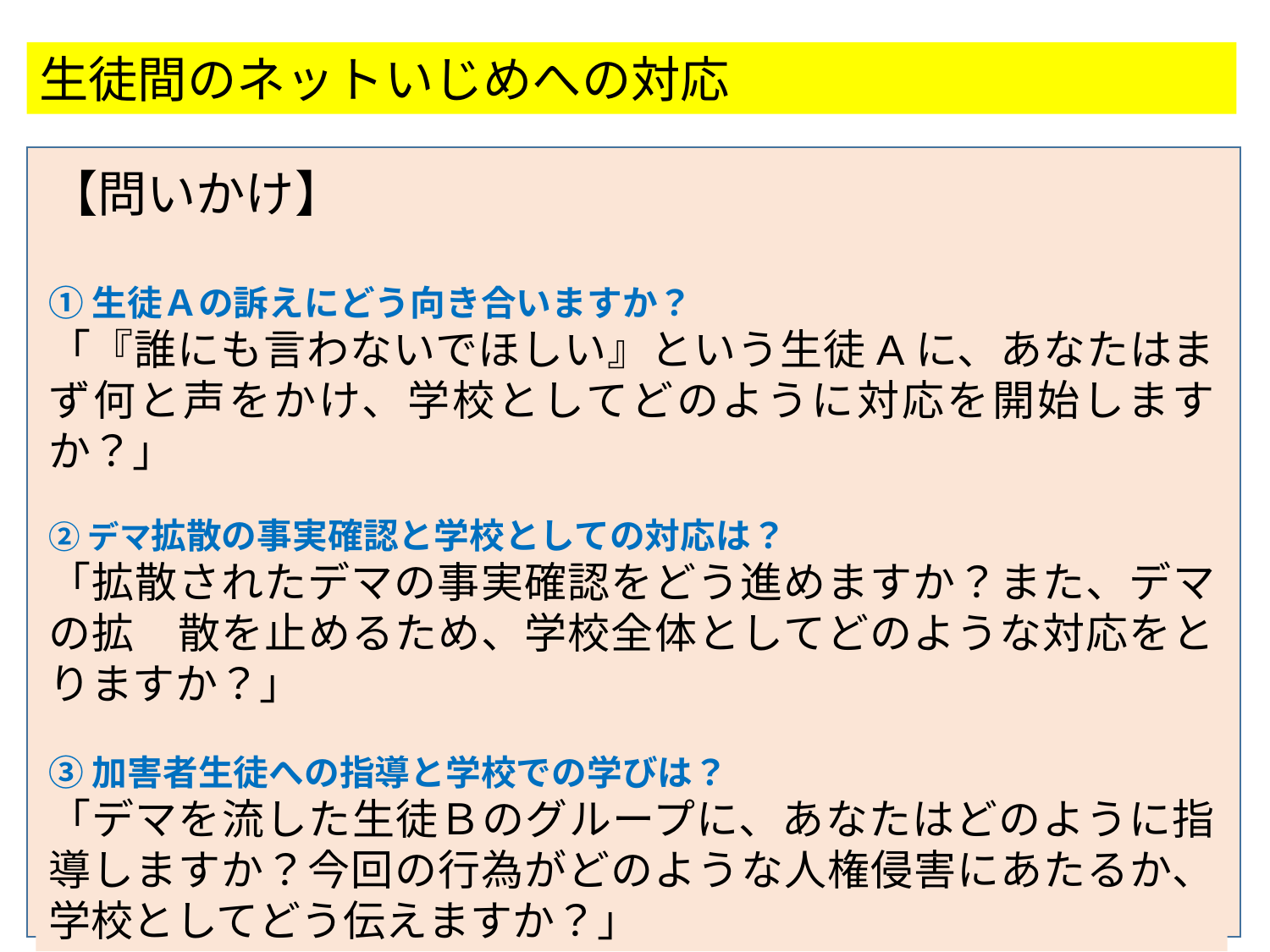

生徒間のネットいじめへの対応

【問いかけ】

①生徒Ａの訴えにどう向き合いますか？
「『誰にも言わないでほしい』という生徒Aに、あなたはまず何と声をかけ、学校としてどのように対応を開始しますか？」

②デマ拡散の事実確認と学校としての対応は？
「拡散されたデマの事実確認をどう進めますか？また、デマの拡　散を止めるため、学校全体としてどのような対応をとりますか？」

③加害者生徒への指導と学校での学びは？
「デマを流した生徒Ｂのグループに、あなたはどのように指導しますか？今回の行為がどのような人権侵害にあたるか、学校としてどう伝えますか？」